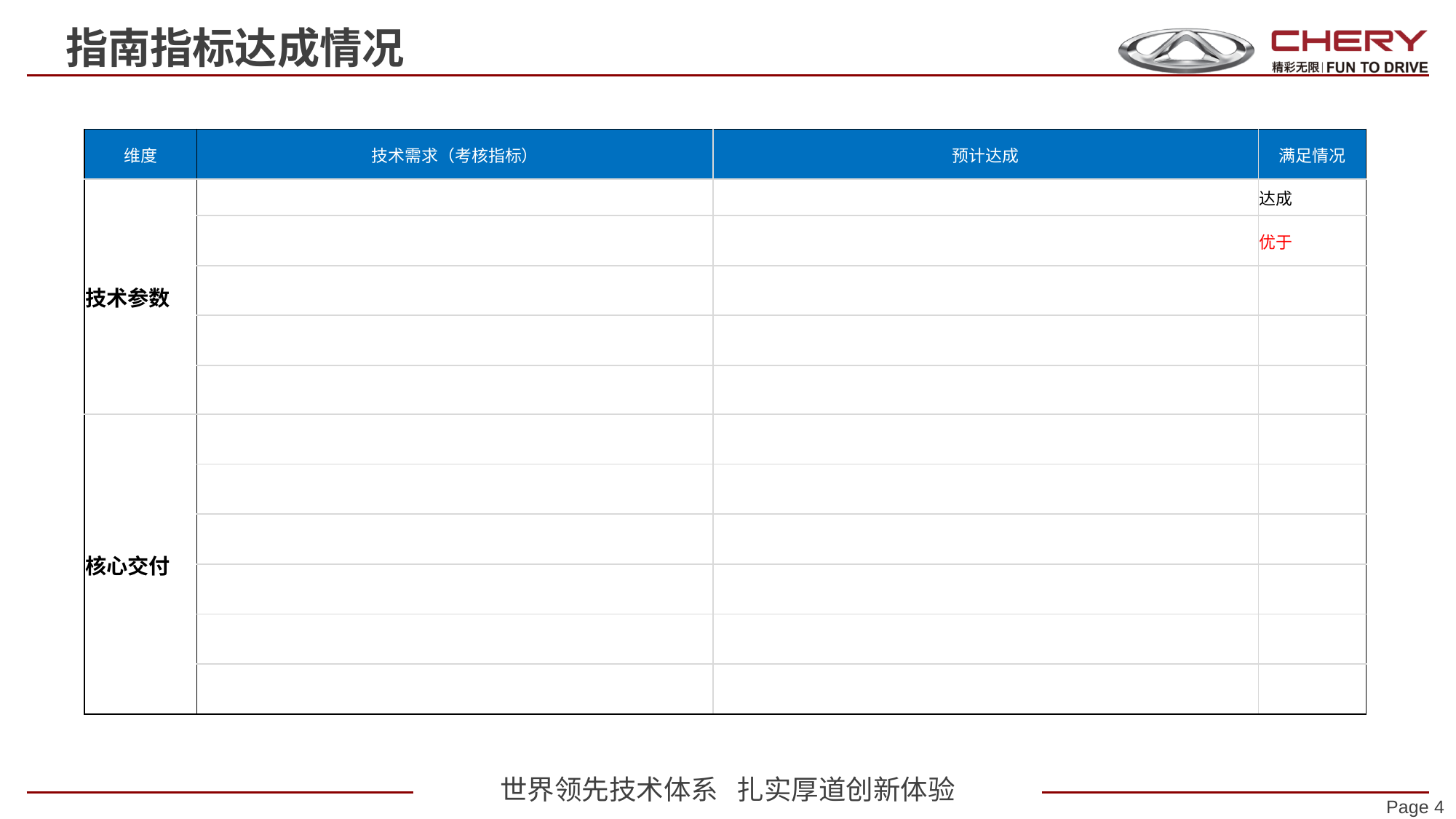

# 指南指标达成情况
| 维度 | 技术需求（考核指标） | 预计达成 | 满足情况 |
| --- | --- | --- | --- |
| 技术参数 |  |  | 达成 |
|  |  |  | 优于 |
|  |  |  |  |
|  |  |  |  |
|  |  |  |  |
| 核心交付 |  |  |  |
|  |  |  |  |
|  |  |  |  |
|  |  |  |  |
|  |  |  |  |
|  |  |  |  |
Page 4